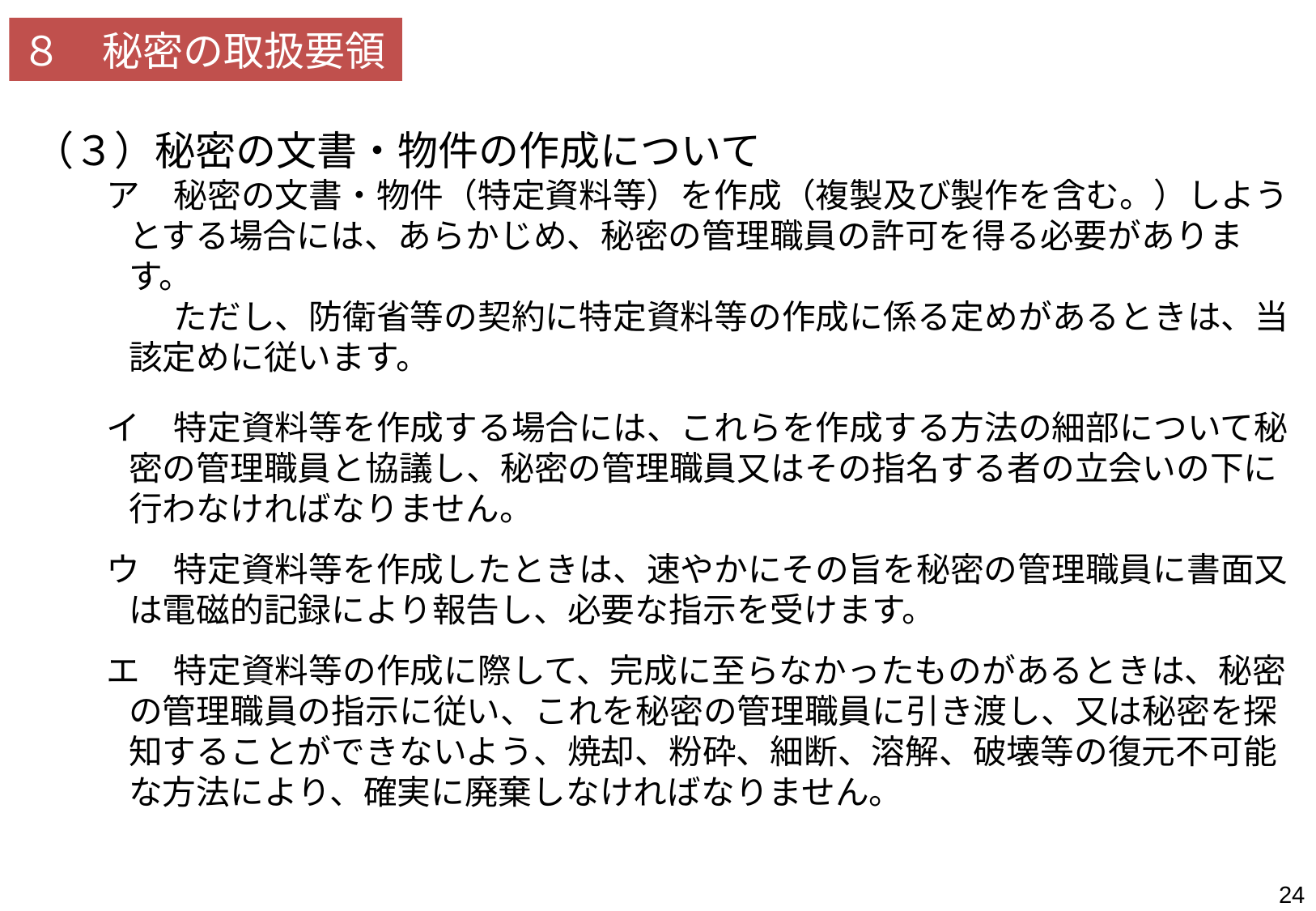

８　秘密の取扱要領
（３）秘密の文書・物件の作成について
ア　秘密の文書・物件（特定資料等）を作成（複製及び製作を含む。）しようとする場合には、あらかじめ、秘密の管理職員の許可を得る必要があります。
　　ただし、防衛省等の契約に特定資料等の作成に係る定めがあるときは、当該定めに従います。
イ　特定資料等を作成する場合には、これらを作成する方法の細部について秘密の管理職員と協議し、秘密の管理職員又はその指名する者の立会いの下に行わなければなりません。
ウ　特定資料等を作成したときは、速やかにその旨を秘密の管理職員に書面又は電磁的記録により報告し、必要な指示を受けます。
エ　特定資料等の作成に際して、完成に至らなかったものがあるときは、秘密の管理職員の指示に従い、これを秘密の管理職員に引き渡し、又は秘密を探知することができないよう、焼却、粉砕、細断、溶解、破壊等の復元不可能な方法により、確実に廃棄しなければなりません。

| 47 | 秘密の文書、図画及び物件の作成要領が記載されているか。 |
| --- | --- |
24